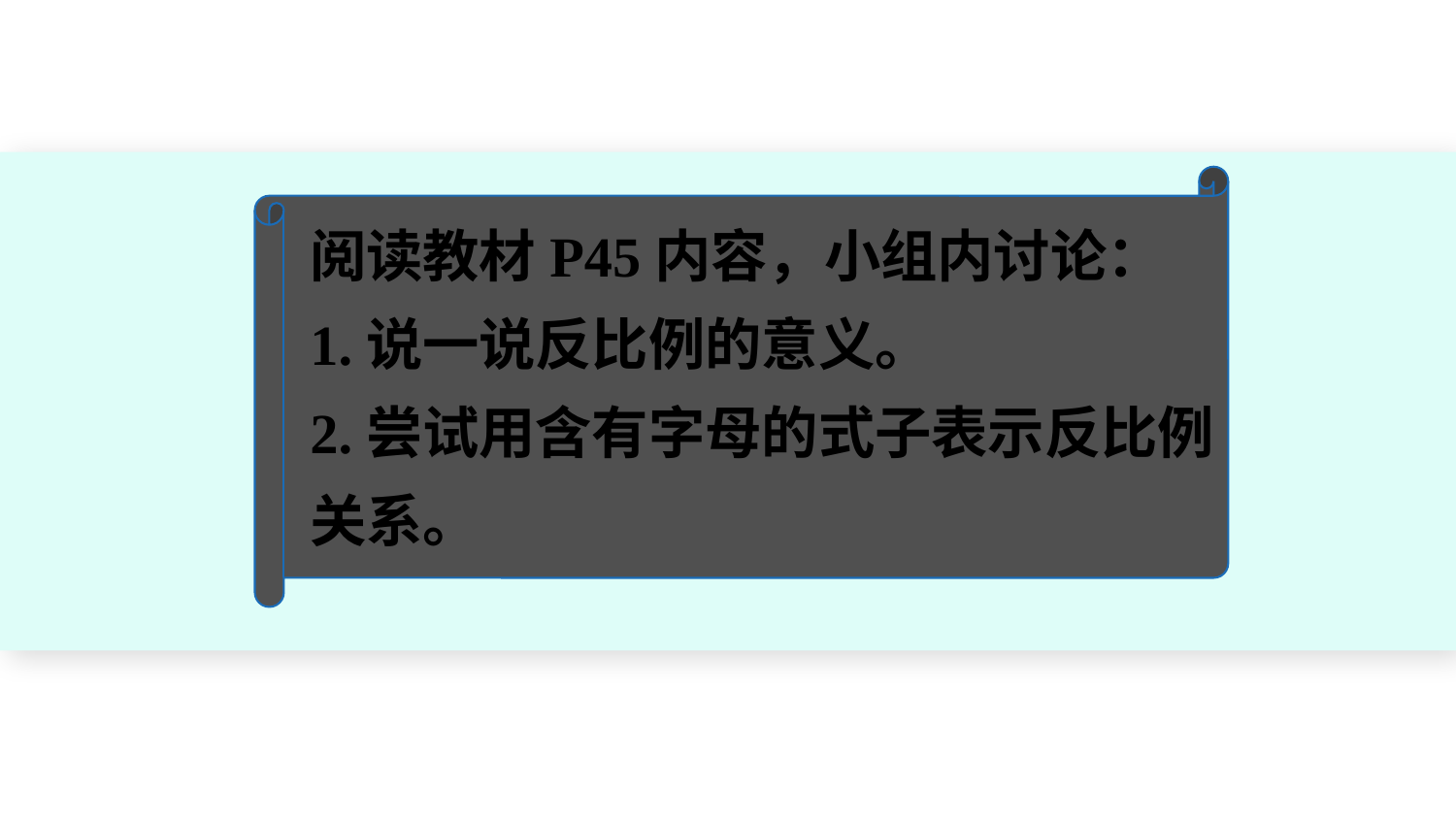

阅读教材P45内容，小组内讨论：
1.说一说反比例的意义。
2.尝试用含有字母的式子表示反比例关系。